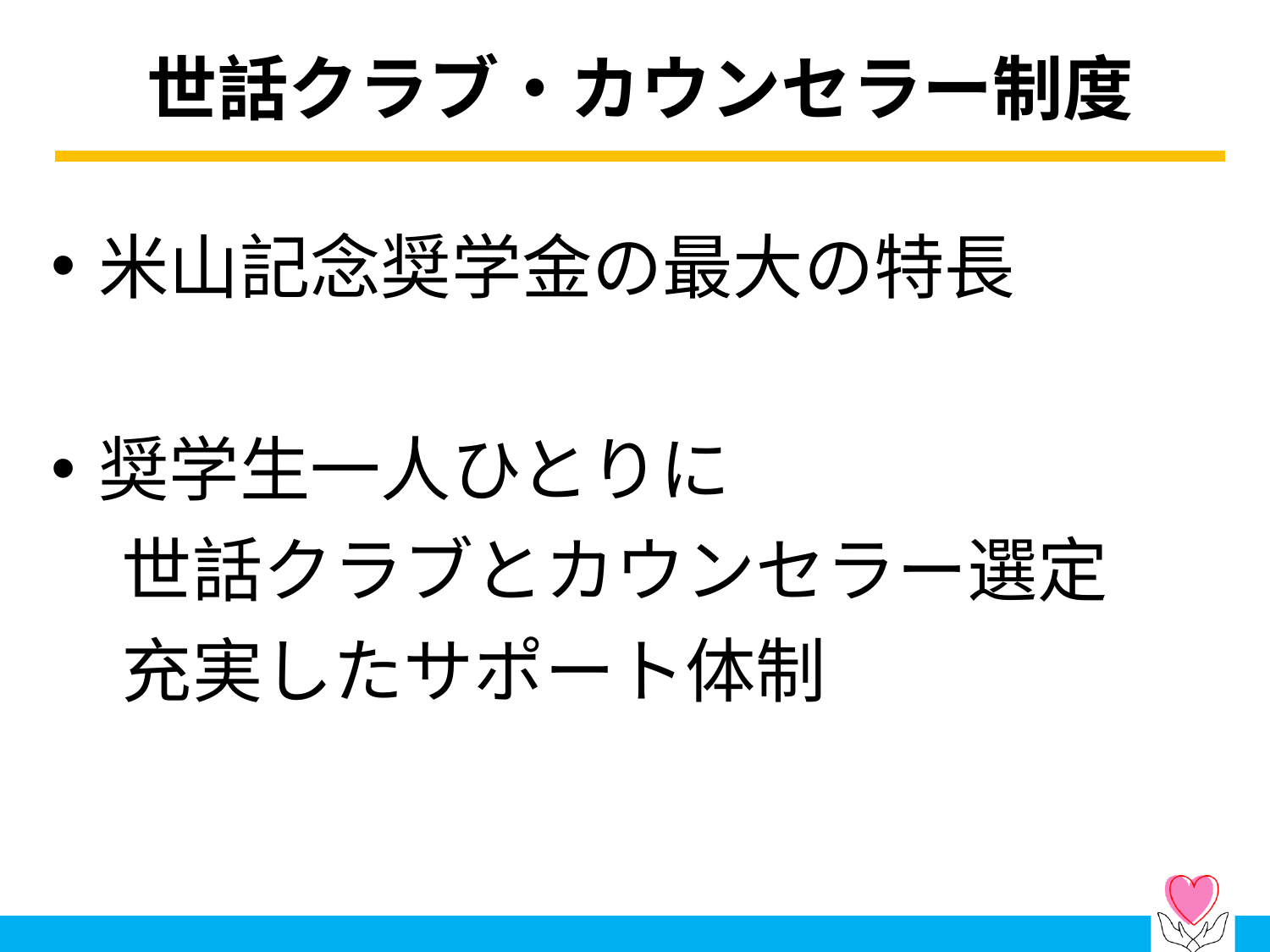

# 世話クラブ・カウンセラー制度
米山記念奨学金の最大の特長

奨学生一人ひとりに
　世話クラブとカウンセラー選定
　充実したサポート体制